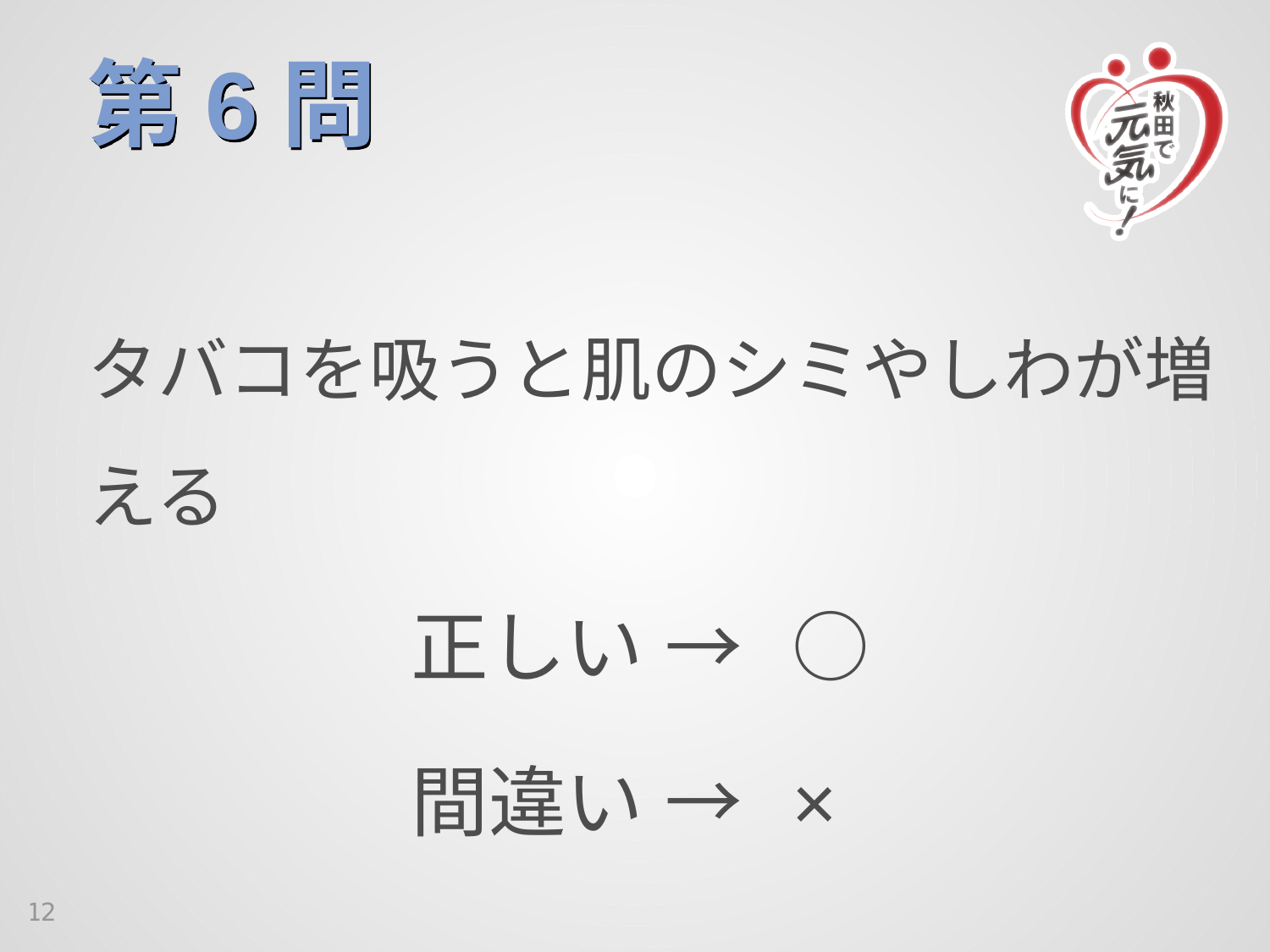

# 第6問
タバコを吸うと肌のシミやしわが増える
正しい	→	○
間違い	→	×
12